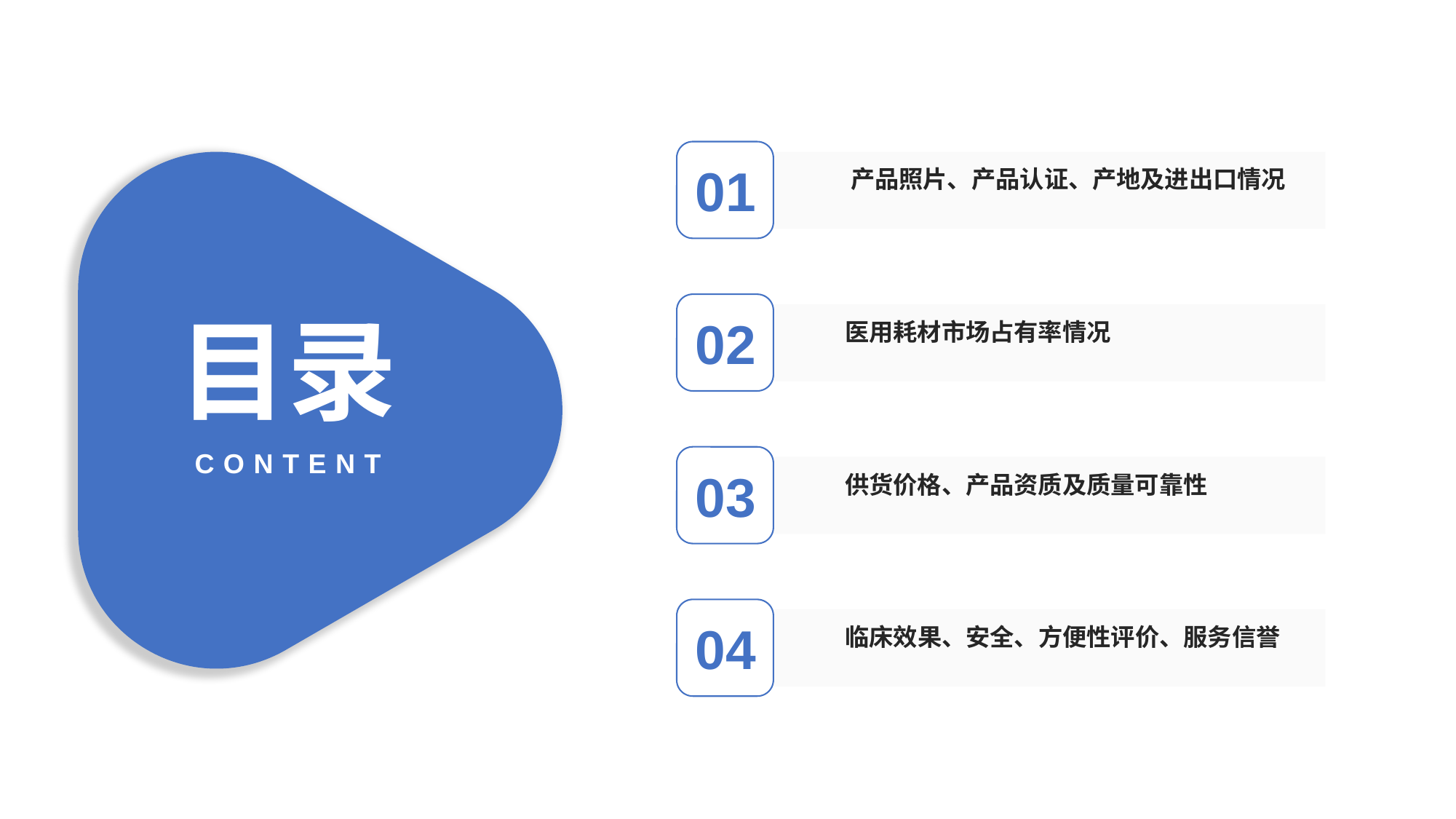

产品照片、产品认证、产地及进出口情况
工作业绩
医用耗材市场占有率情况
亮点经验
供货价格、产品资质及质量可靠性
问题分析
临床效果、安全、方便性评价、服务信誉
未来计划